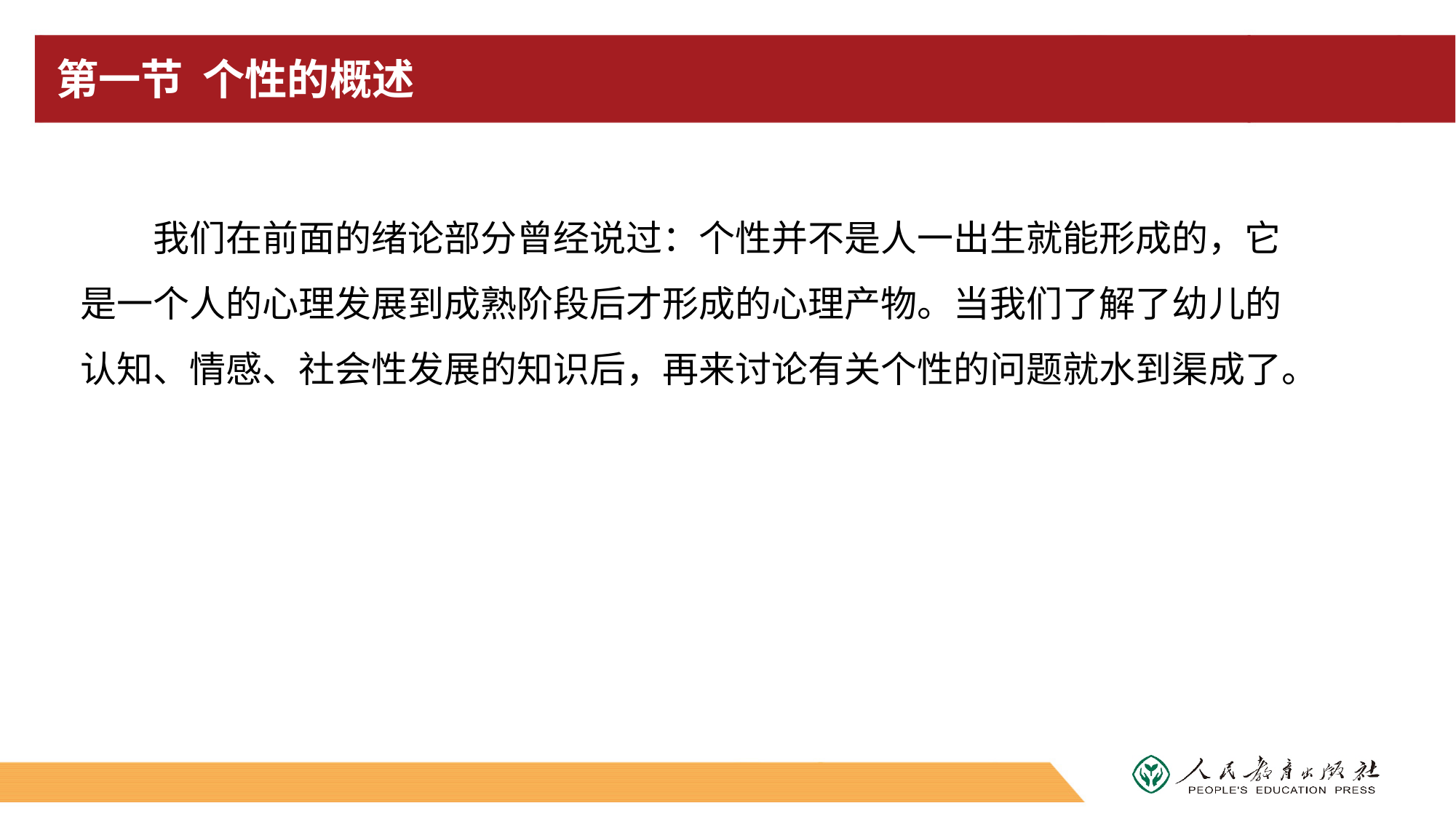

# 第一节  个性的概述
我们在前面的绪论部分曾经说过：个性并不是人一出生就能形成的，它是一个人的心理发展到成熟阶段后才形成的心理产物。当我们了解了幼儿的认知、情感、社会性发展的知识后，再来讨论有关个性的问题就水到渠成了。